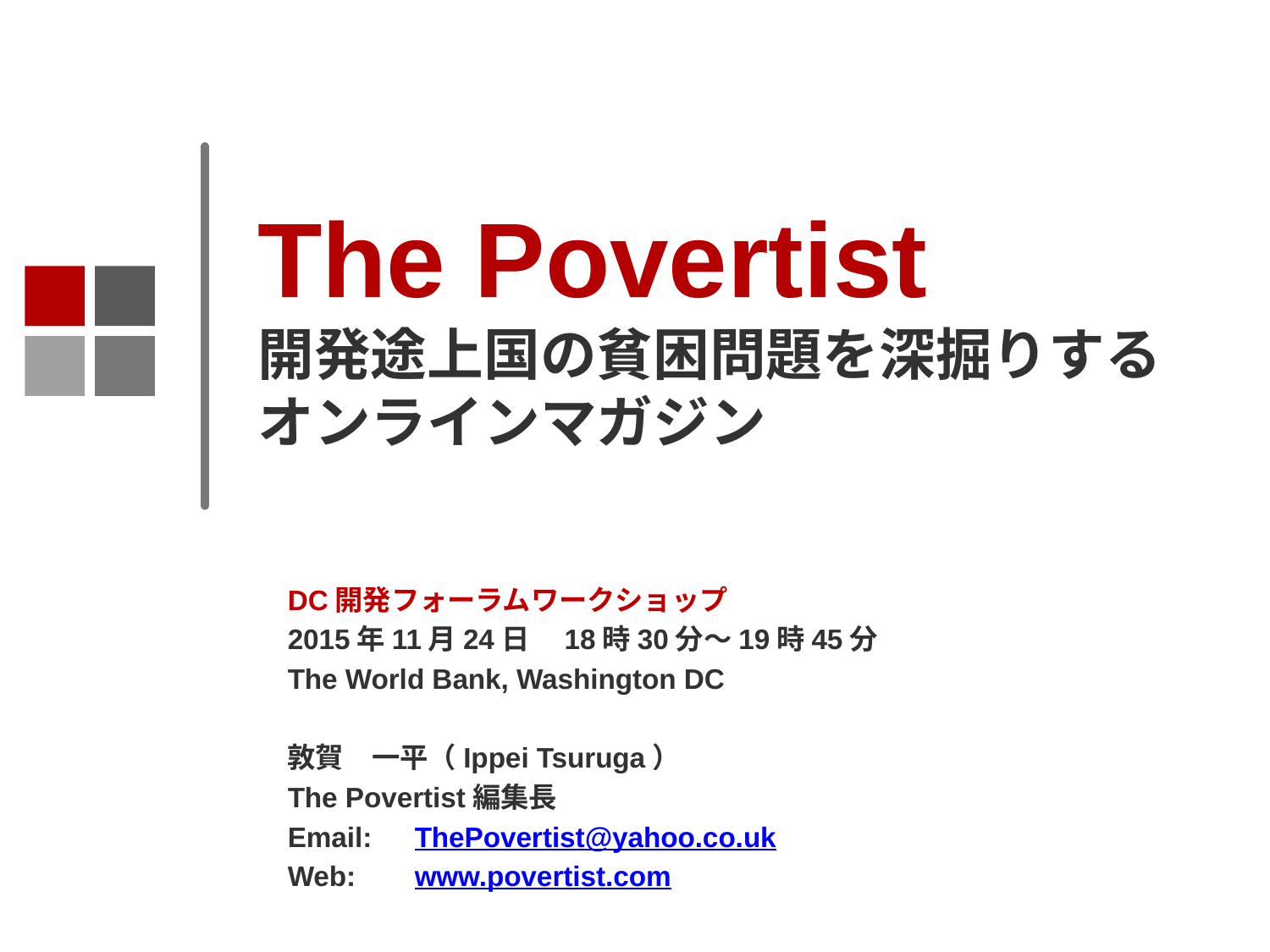

# The Povertist 開発途上国の貧困問題を深掘りする オンラインマガジン
DC開発フォーラムワークショップ
2015年11月24日　18時30分～19時45分
The World Bank, Washington DC

敦賀　一平（Ippei Tsuruga）
The Povertist編集長
Email:	ThePovertist@yahoo.co.uk
Web:	www.povertist.com